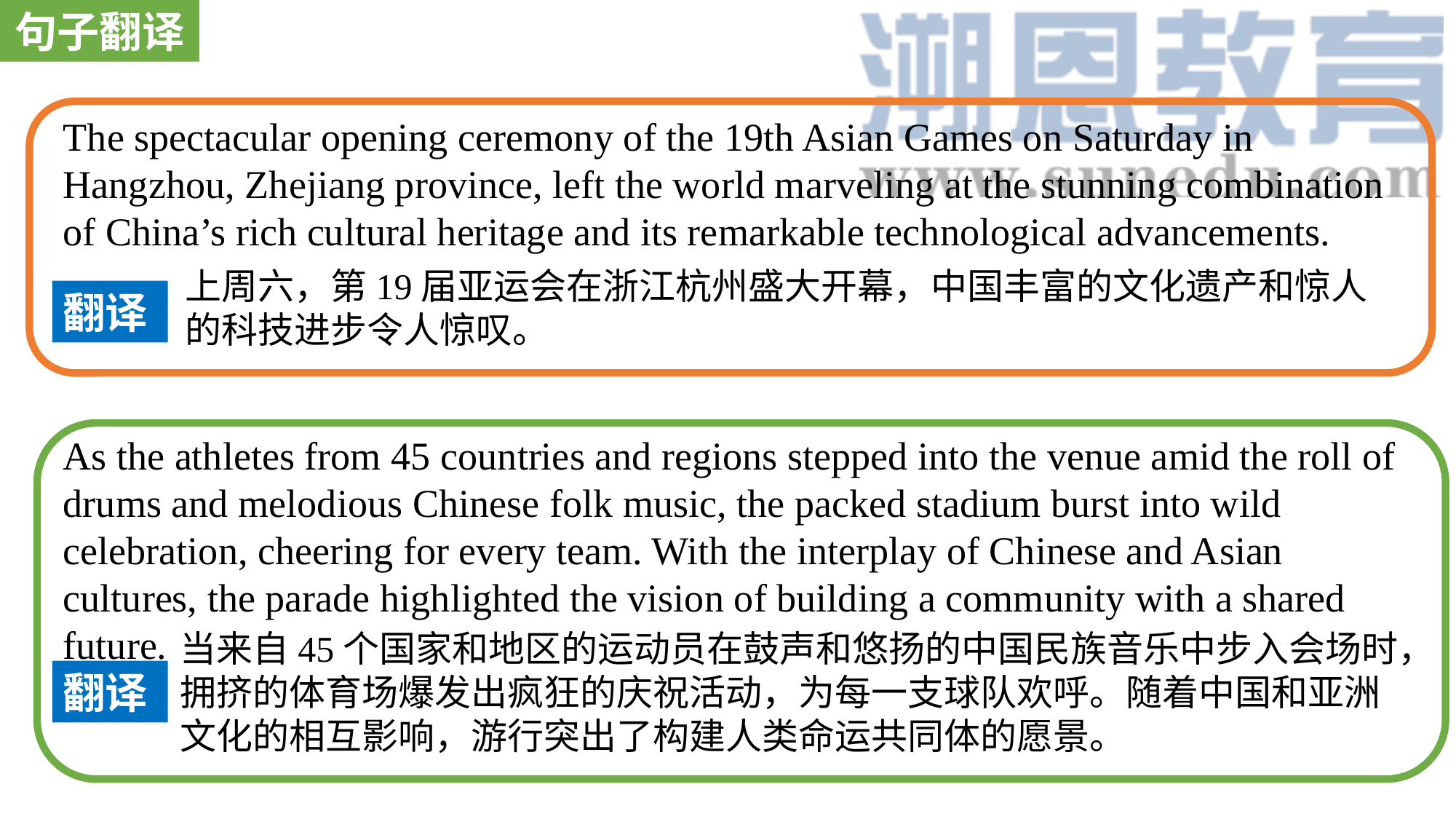

句子翻译

The spectacular opening ceremony of the 19th Asian Games on Saturday in Hangzhou, Zhejiang province, left the world marveling at the stunning combination of China’s rich cultural heritage and its remarkable technological advancements.
上周六，第19届亚运会在浙江杭州盛大开幕，中国丰富的文化遗产和惊人的科技进步令人惊叹。
翻译

As the athletes from 45 countries and regions stepped into the venue amid the roll of drums and melodious Chinese folk music, the packed stadium burst into wild celebration, cheering for every team. With the interplay of Chinese and Asian cultures, the parade highlighted the vision of building a community with a shared future.
当来自45个国家和地区的运动员在鼓声和悠扬的中国民族音乐中步入会场时，拥挤的体育场爆发出疯狂的庆祝活动，为每一支球队欢呼。随着中国和亚洲文化的相互影响，游行突出了构建人类命运共同体的愿景。
翻译